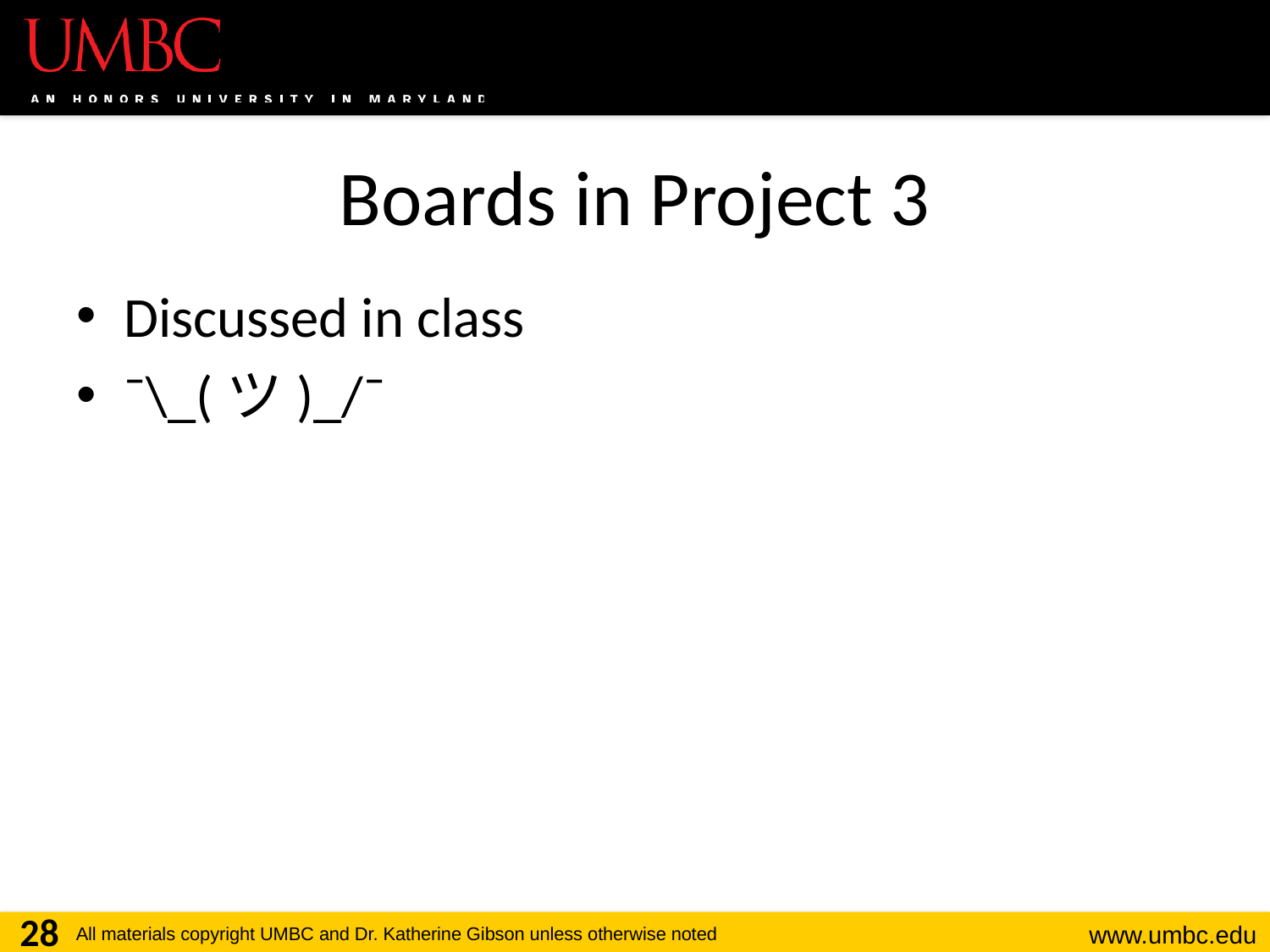

# Boards in Project 3
Discussed in class
¯\_(ツ)_/¯
28